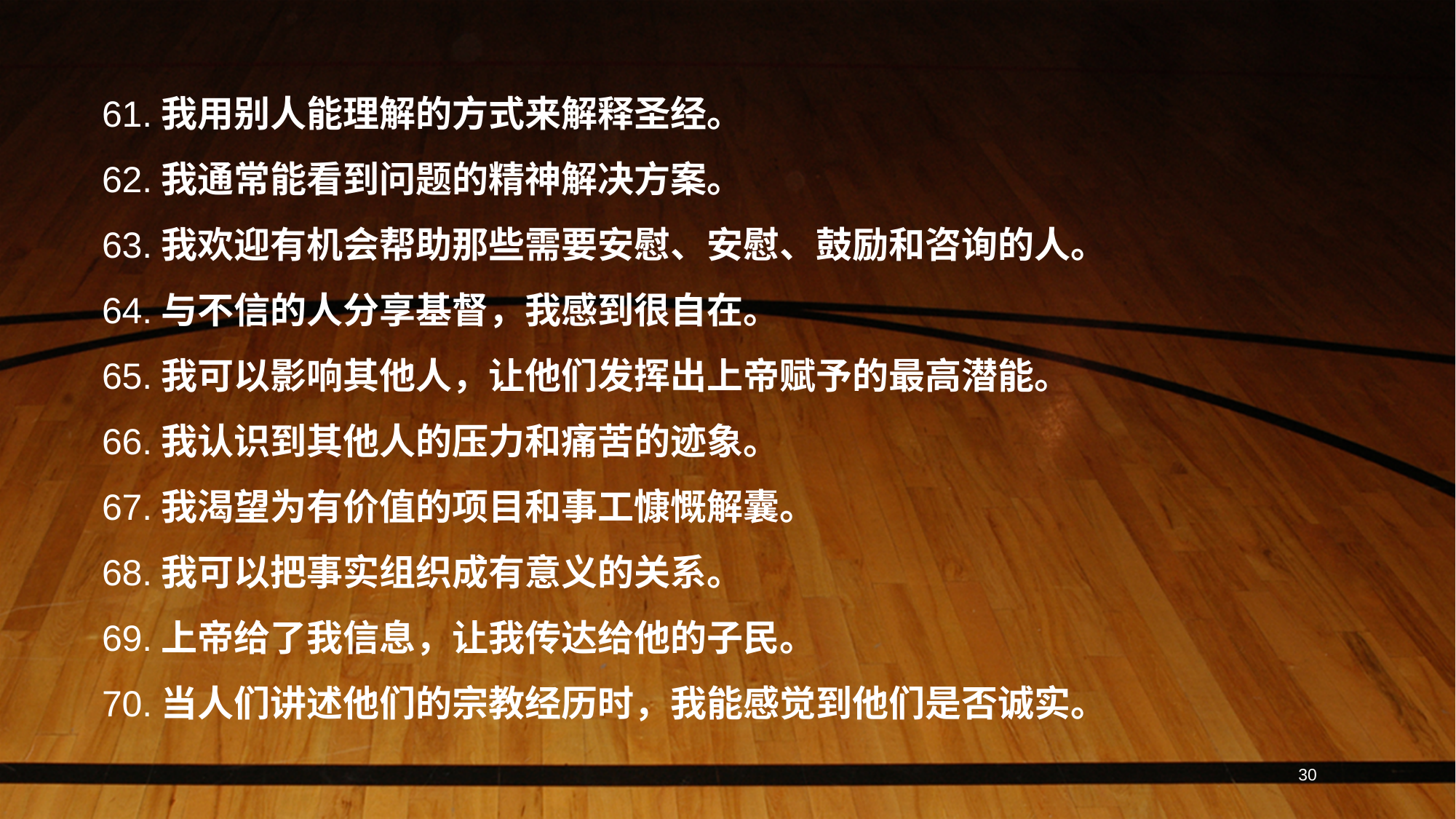

61.我用别人能理解的方式来解释圣经。
62.我通常能看到问题的精神解决方案。
63.我欢迎有机会帮助那些需要安慰、安慰、鼓励和咨询的人。
64.与不信的人分享基督，我感到很自在。
65.我可以影响其他人，让他们发挥出上帝赋予的最高潜能。
66.我认识到其他人的压力和痛苦的迹象。
67.我渴望为有价值的项目和事工慷慨解囊。
68.我可以把事实组织成有意义的关系。
69.上帝给了我信息，让我传达给他的子民。
70.当人们讲述他们的宗教经历时，我能感觉到他们是否诚实。
30